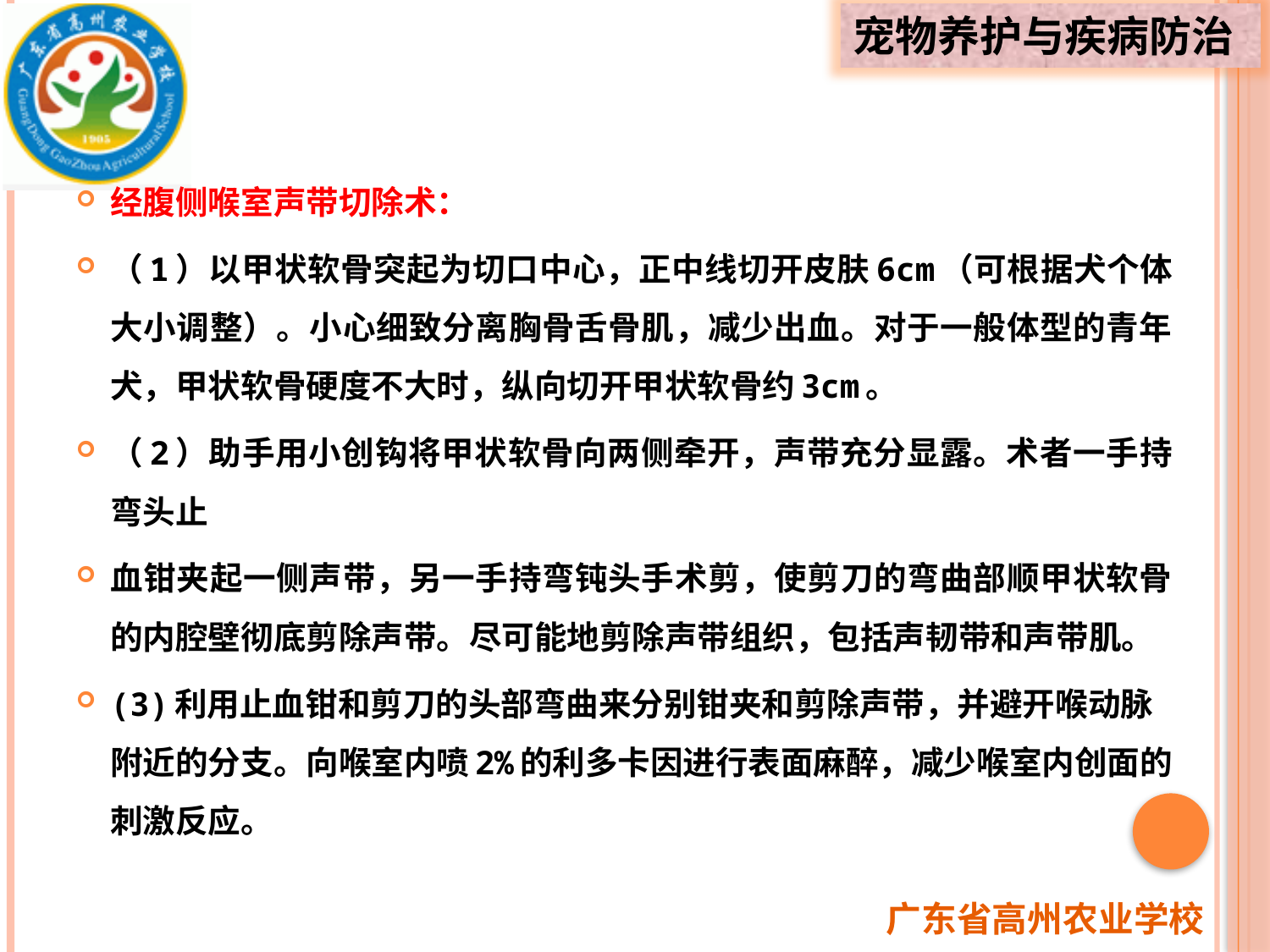

经腹侧喉室声带切除术：
（1）以甲状软骨突起为切口中心，正中线切开皮肤6cm（可根据犬个体大小调整）。小心细致分离胸骨舌骨肌，减少出血。对于一般体型的青年犬，甲状软骨硬度不大时，纵向切开甲状软骨约3cm。
（2）助手用小创钩将甲状软骨向两侧牵开，声带充分显露。术者一手持弯头止
血钳夹起一侧声带，另一手持弯钝头手术剪，使剪刀的弯曲部顺甲状软骨的内腔壁彻底剪除声带。尽可能地剪除声带组织，包括声韧带和声带肌。
(3)利用止血钳和剪刀的头部弯曲来分别钳夹和剪除声带，并避开喉动脉附近的分支。向喉室内喷2%的利多卡因进行表面麻醉，减少喉室内创面的刺激反应。